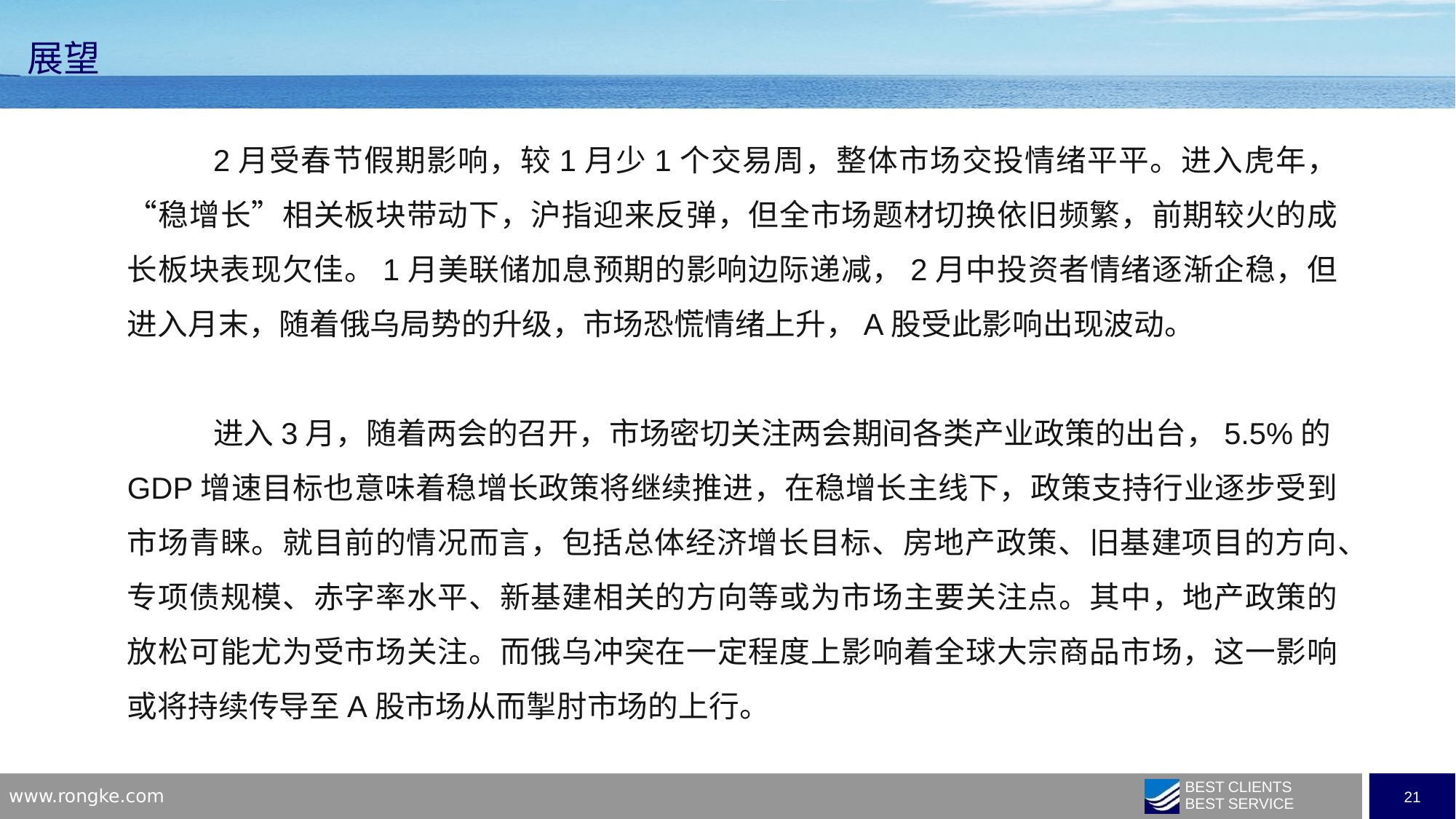

展望
2月受春节假期影响，较1月少1个交易周，整体市场交投情绪平平。进入虎年，“稳增长”相关板块带动下，沪指迎来反弹，但全市场题材切换依旧频繁，前期较火的成长板块表现欠佳。1月美联储加息预期的影响边际递减，2月中投资者情绪逐渐企稳，但进入月末，随着俄乌局势的升级，市场恐慌情绪上升，A股受此影响出现波动。

进入3月，随着两会的召开，市场密切关注两会期间各类产业政策的出台，5.5%的GDP增速目标也意味着稳增长政策将继续推进，在稳增长主线下，政策支持行业逐步受到市场青睐。就目前的情况而言，包括总体经济增长目标、房地产政策、旧基建项目的方向、专项债规模、赤字率水平、新基建相关的方向等或为市场主要关注点。其中，地产政策的放松可能尤为受市场关注。而俄乌冲突在一定程度上影响着全球大宗商品市场，这一影响或将持续传导至A股市场从而掣肘市场的上行。